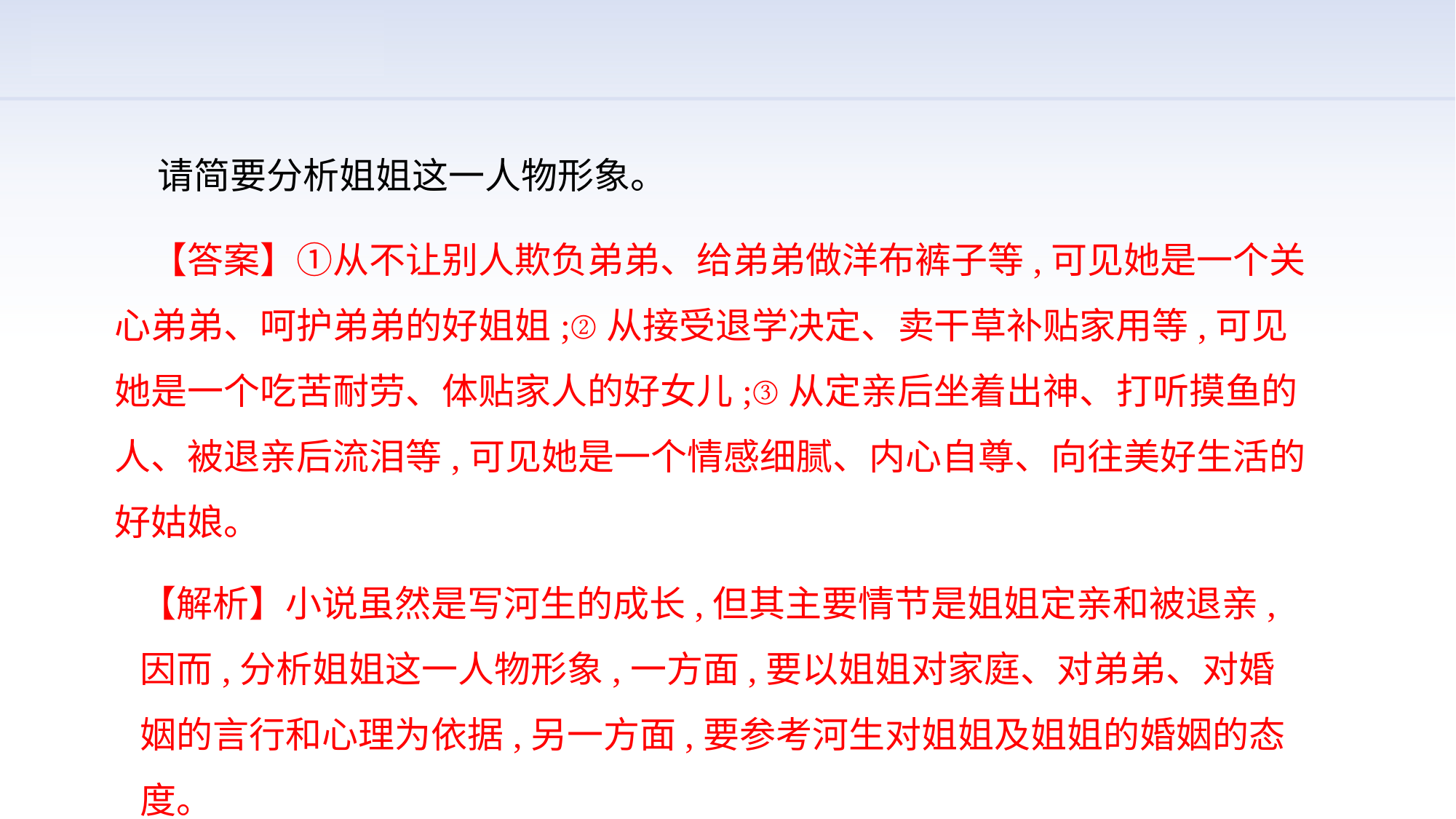

请简要分析姐姐这一人物形象。
　【答案】①从不让别人欺负弟弟、给弟弟做洋布裤子等,可见她是一个关心弟弟、呵护弟弟的好姐姐;②从接受退学决定、卖干草补贴家用等,可见她是一个吃苦耐劳、体贴家人的好女儿;③从定亲后坐着出神、打听摸鱼的人、被退亲后流泪等,可见她是一个情感细腻、内心自尊、向往美好生活的好姑娘。
【解析】小说虽然是写河生的成长,但其主要情节是姐姐定亲和被退亲,因而,分析姐姐这一人物形象,一方面,要以姐姐对家庭、对弟弟、对婚姻的言行和心理为依据,另一方面,要参考河生对姐姐及姐姐的婚姻的态度。